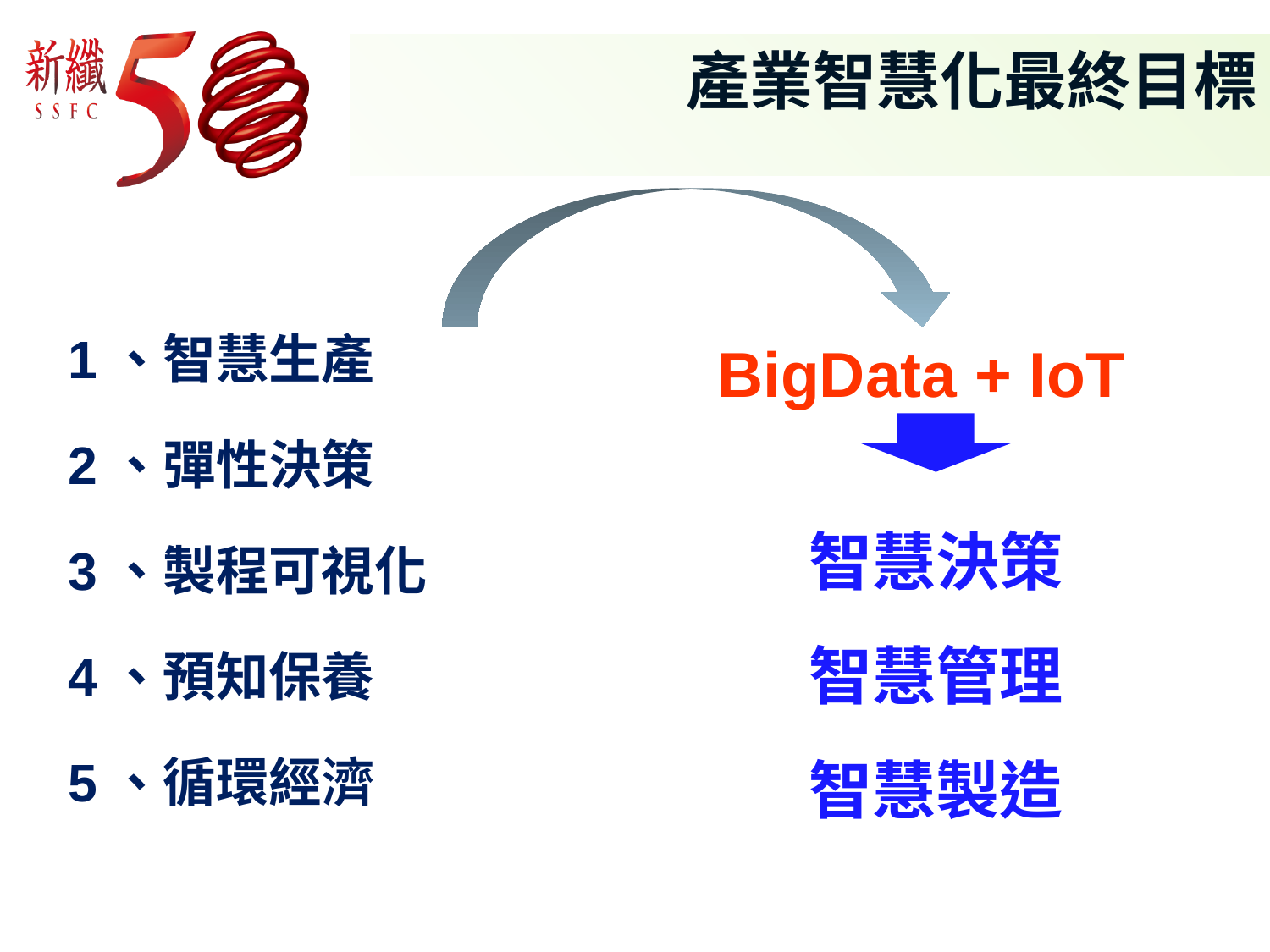

# 產業智慧化最終目標

1、智慧生產
2、彈性決策
3、製程可視化
4、預知保養
5、循環經濟
BigData + IoT

智慧決策
智慧管理
智慧製造